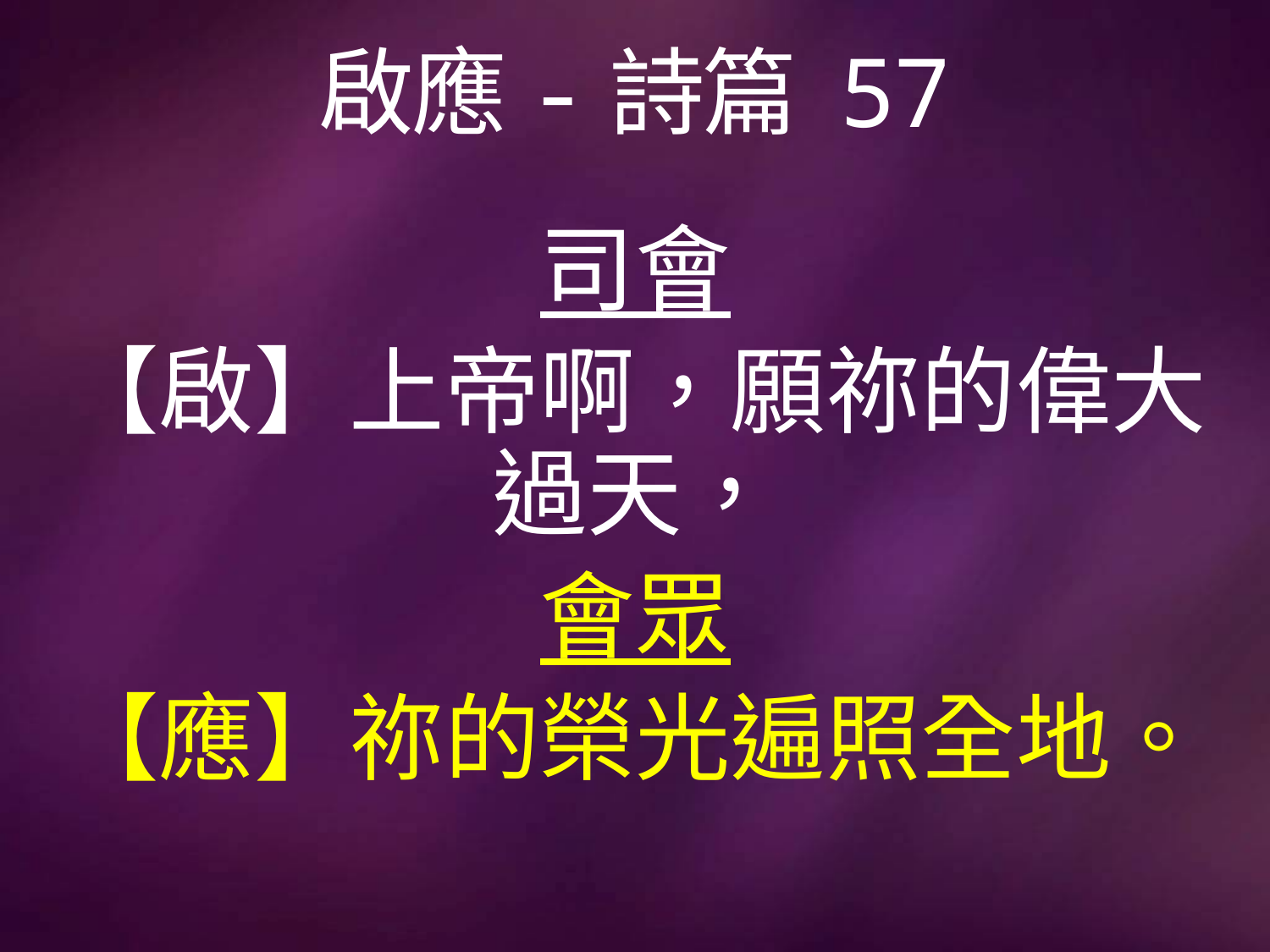

# 啟應-詩篇 57
司會
【啟】上帝啊，願祢的偉大過天，
會眾
【應】祢的榮光遍照全地。